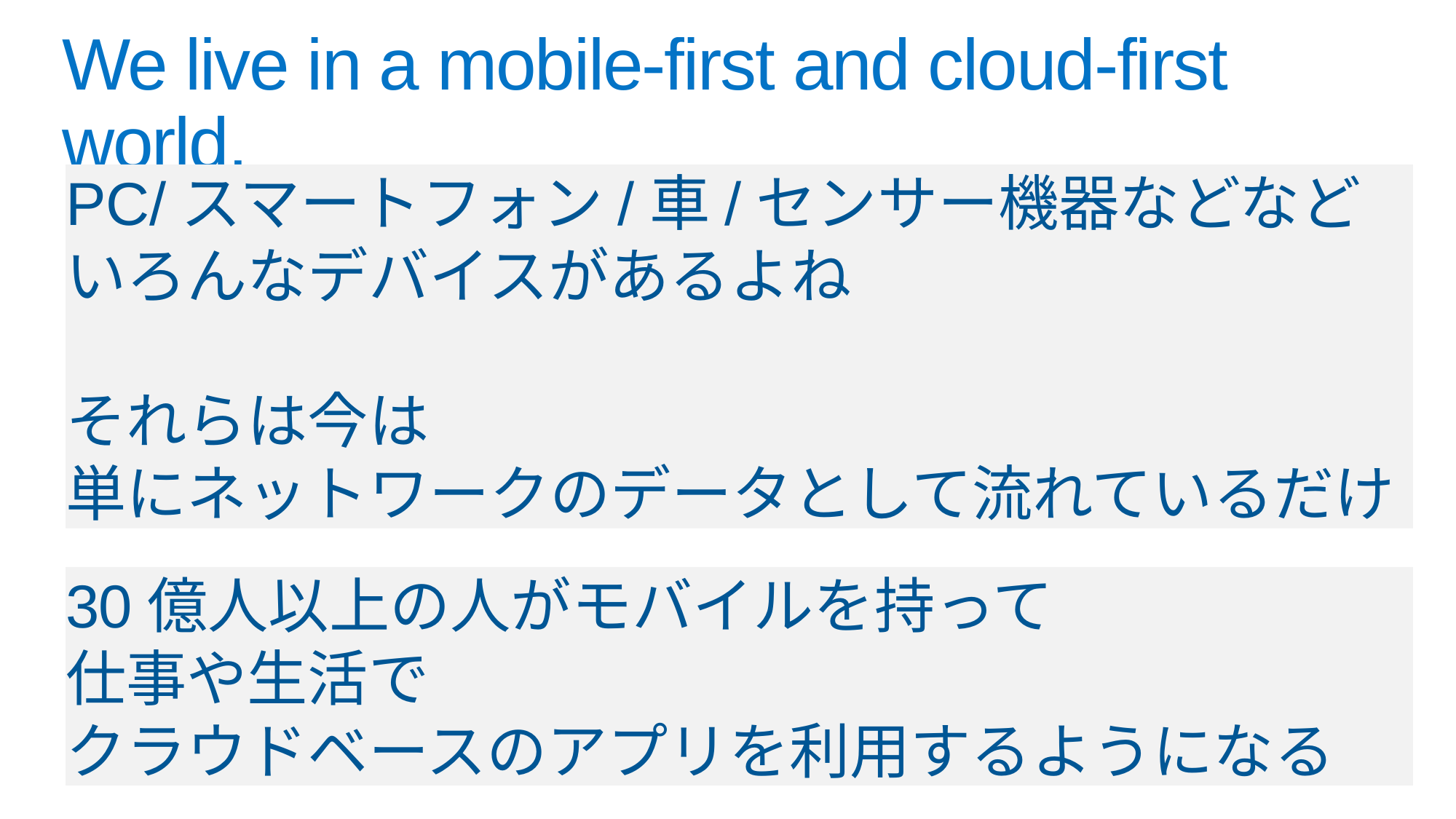

# We live in a mobile-first and cloud-first world.
PC/スマートフォン/車/センサー機器などなど
いろんなデバイスがあるよね

それらは今は
単にネットワークのデータとして流れているだけ
30億人以上の人がモバイルを持って
仕事や生活で
クラウドベースのアプリを利用するようになる